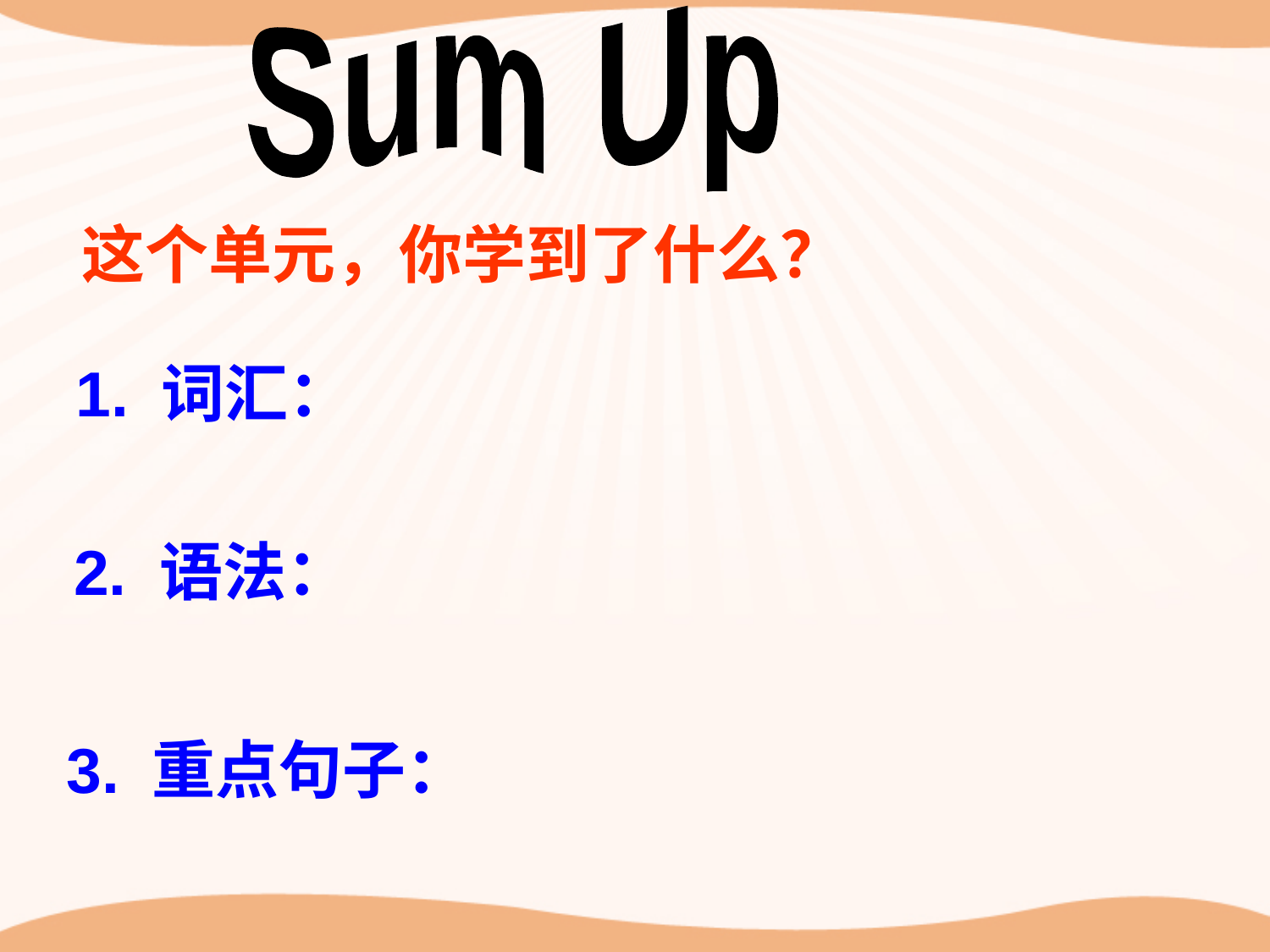

Sum Up
这个单元，你学到了什么？
1. 词汇：
 2. 语法：
3. 重点句子：